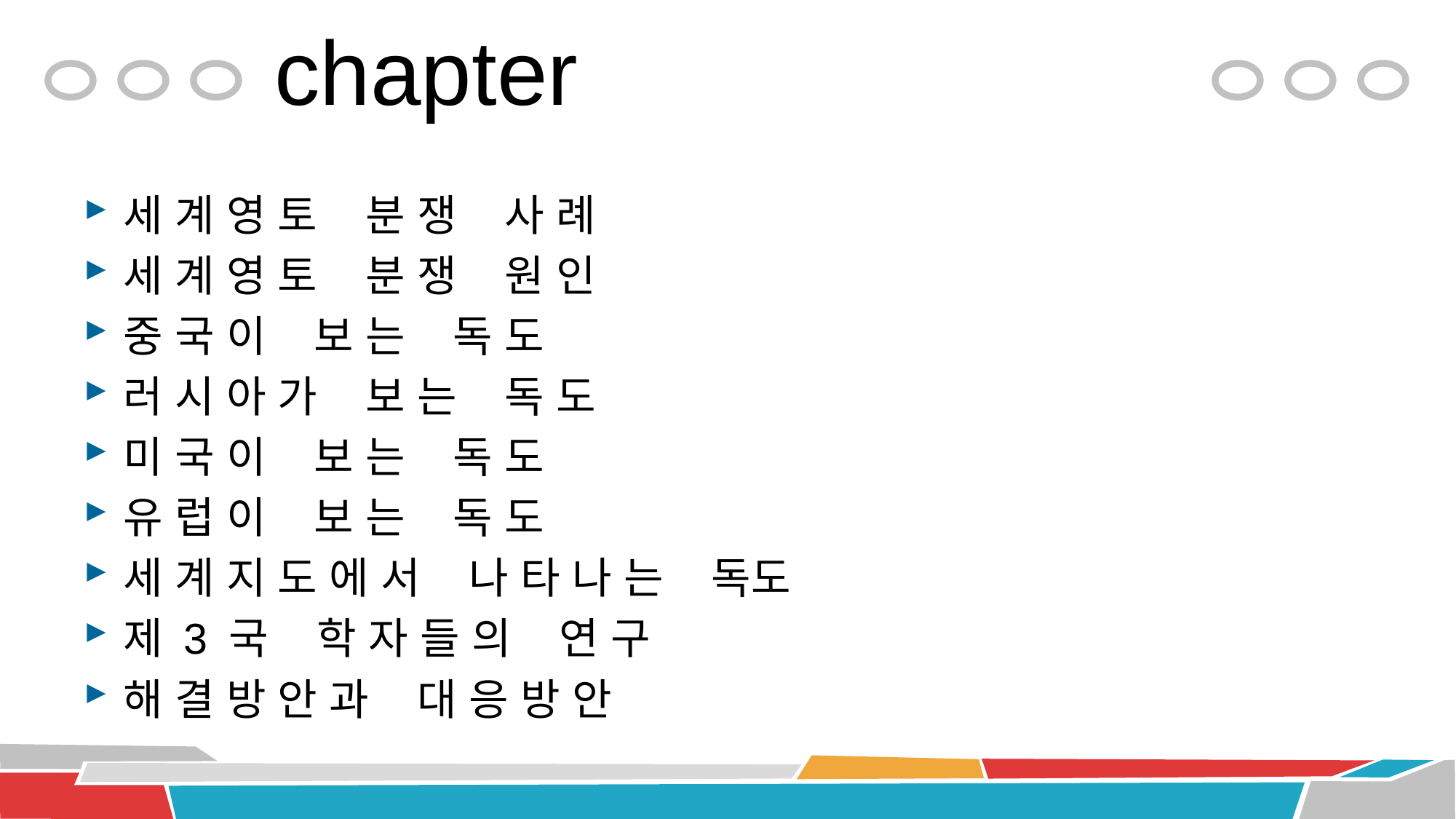

chapter
세 계 영 토    분 쟁    사 례
세 계 영 토    분 쟁    원 인
중 국 이    보 는    독 도
러 시 아 가    보 는    독 도
미 국 이    보 는    독 도
유 럽 이    보 는    독 도
세 계 지 도 에 서    나 타 나 는    독도
제 3 국    학 자 들 의    연 구
해 결 방 안 과    대 응 방 안